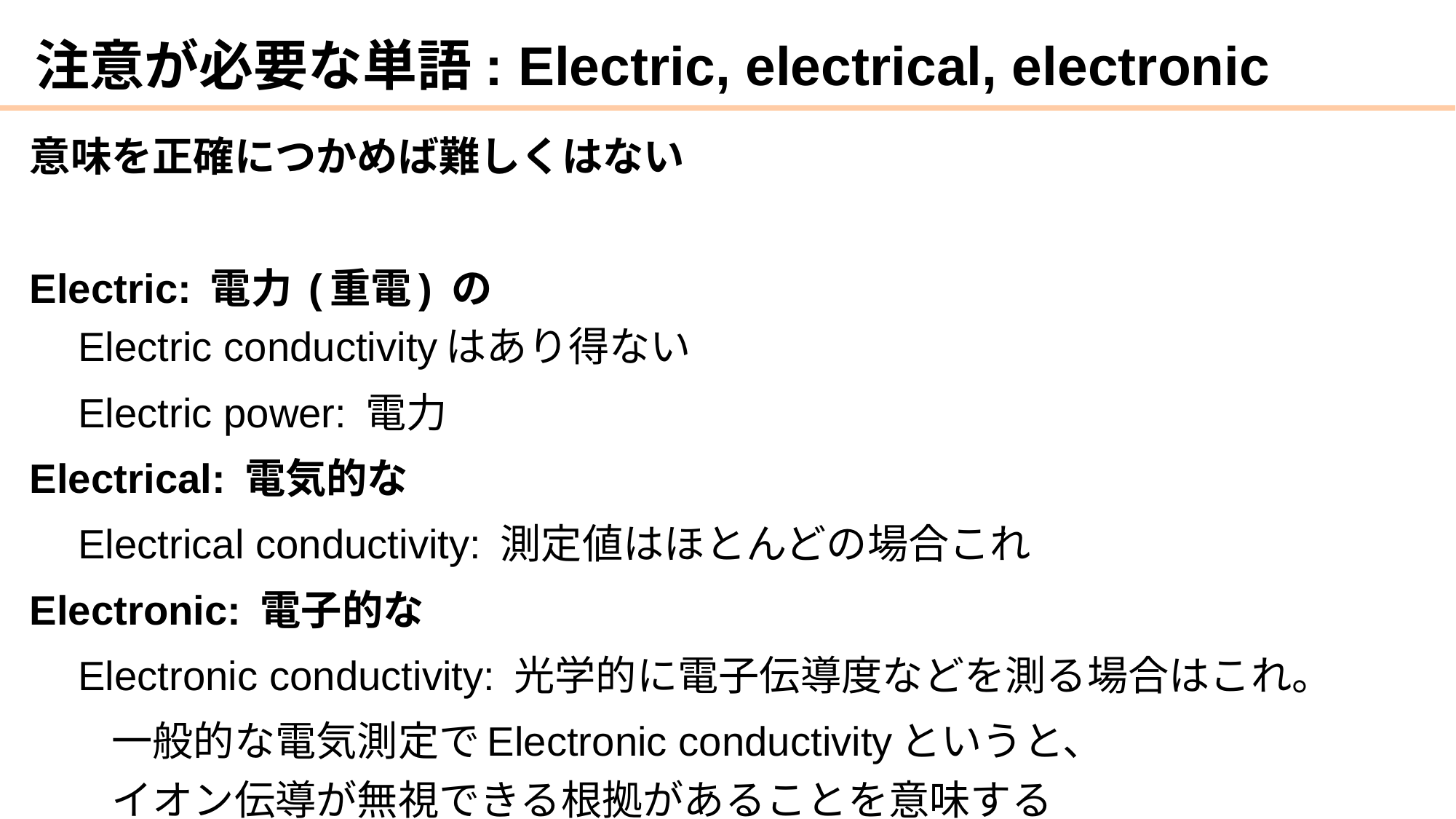

# 注意が必要な単語: Electric, electrical, electronic
意味を正確につかめば難しくはない

Electric: 電力 (重電) の
　Electric conductivityはあり得ない
　Electric power: 電力
Electrical: 電気的な
　Electrical conductivity: 測定値はほとんどの場合これ
Electronic: 電子的な
　Electronic conductivity: 光学的に電子伝導度などを測る場合はこれ。
　　一般的な電気測定でElectronic conductivityというと、
　　イオン伝導が無視できる根拠があることを意味する